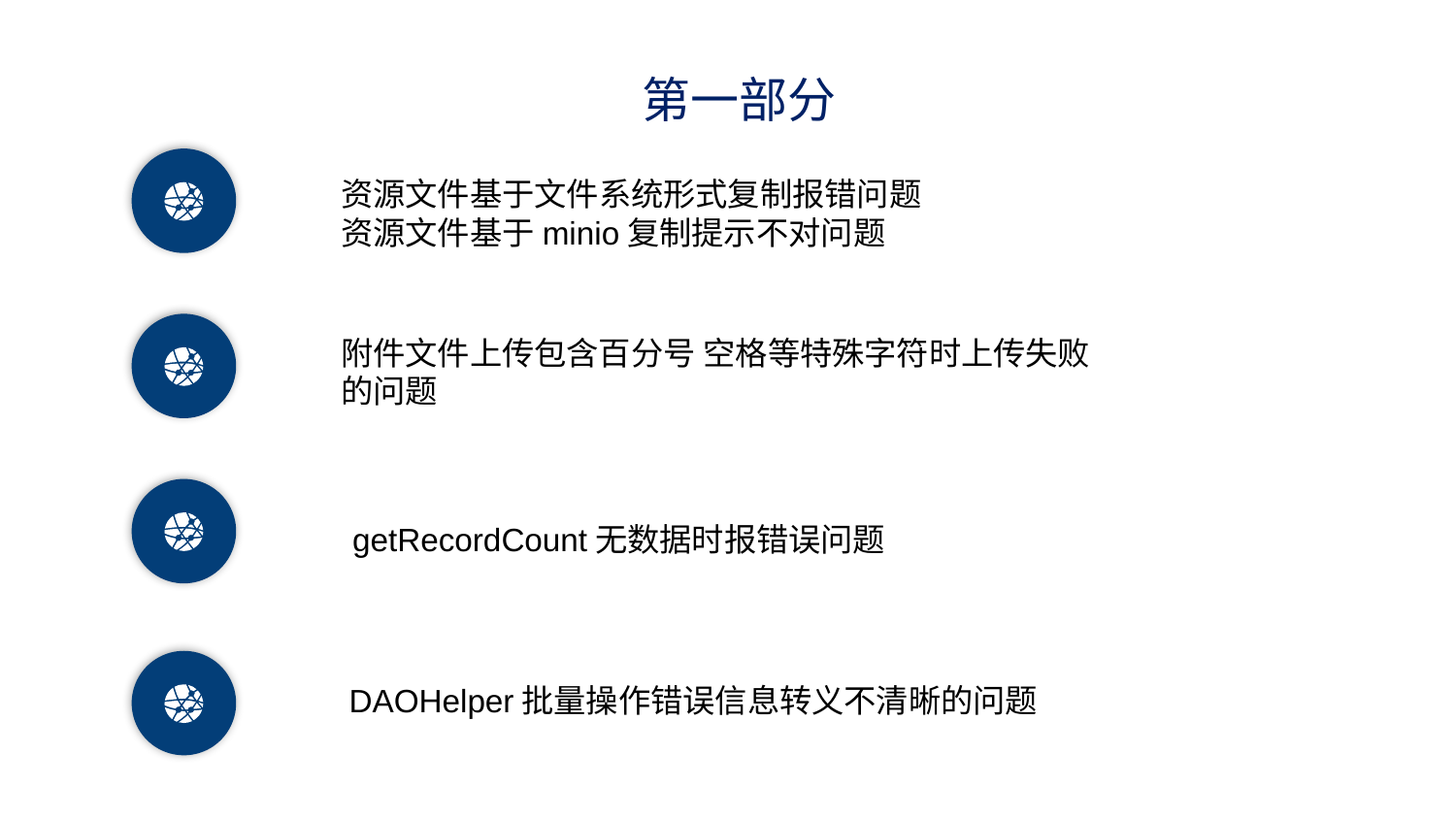

第一部分

资源文件基于文件系统形式复制报错问题
资源文件基于minio复制提示不对问题

附件文件上传包含百分号 空格等特殊字符时上传失败的问题

getRecordCount无数据时报错误问题

DAOHelper批量操作错误信息转义不清晰的问题